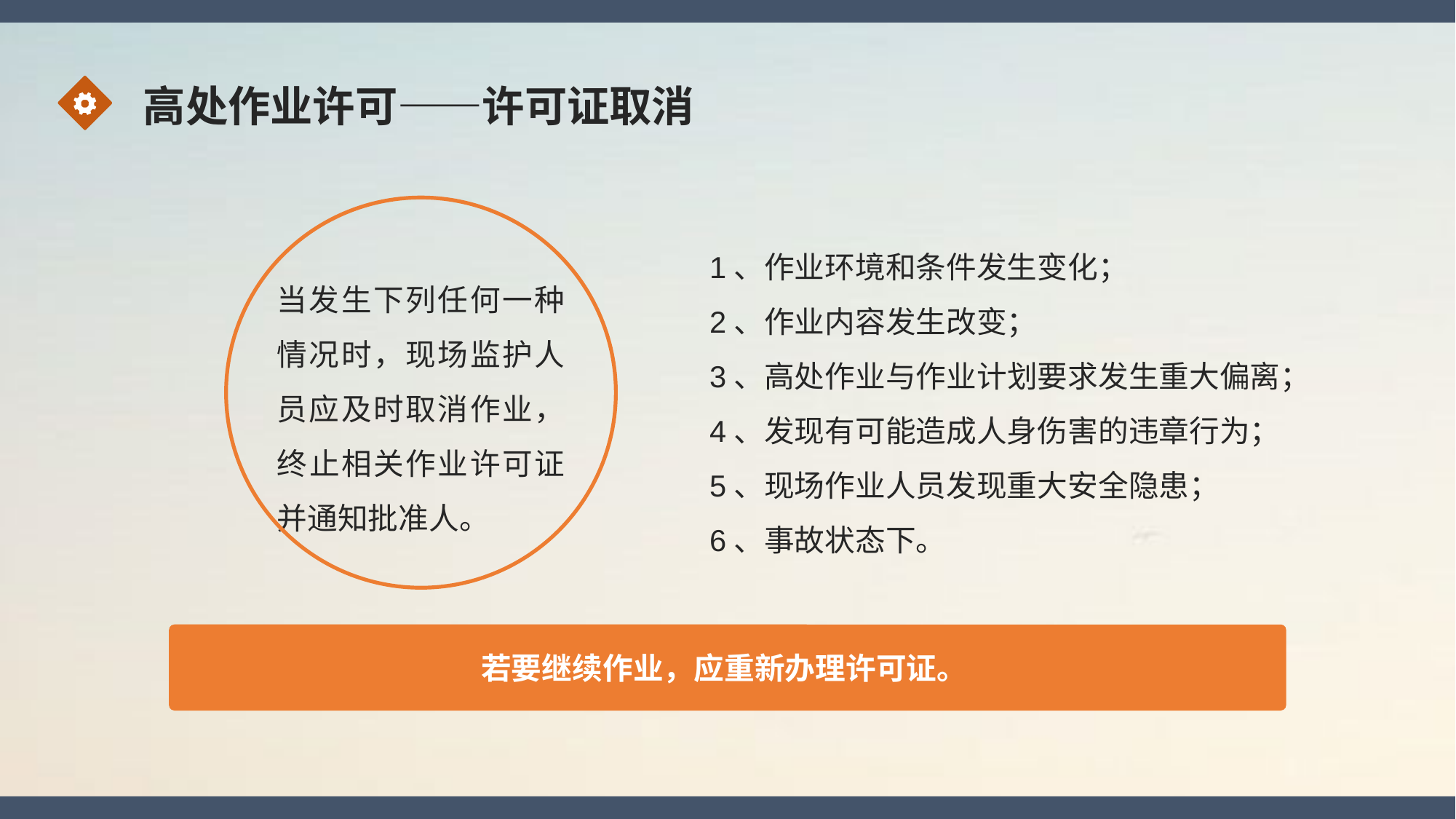

高处作业许可——许可证取消

1、作业环境和条件发生变化；
2、作业内容发生改变；
3、高处作业与作业计划要求发生重大偏离；
4、发现有可能造成人身伤害的违章行为；
5、现场作业人员发现重大安全隐患；
6、事故状态下。
当发生下列任何一种情况时，现场监护人员应及时取消作业，终止相关作业许可证并通知批准人。

若要继续作业，应重新办理许可证。